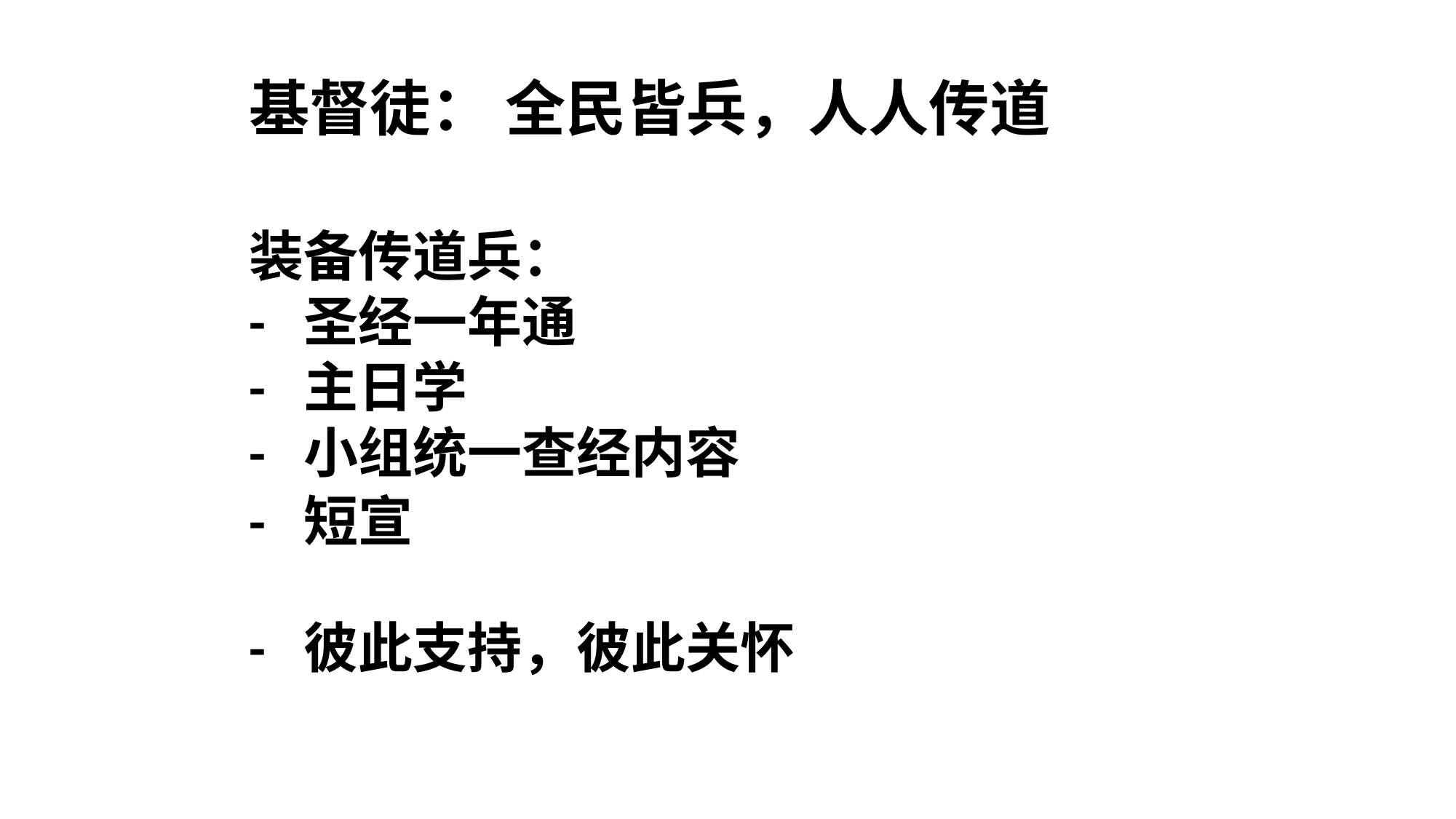

基督徒： 全民皆兵，人人传道

装备传道兵：
-  圣经一年通
-  主日学
-  小组统一查经内容
-  短宣
-  彼此支持，彼此关怀